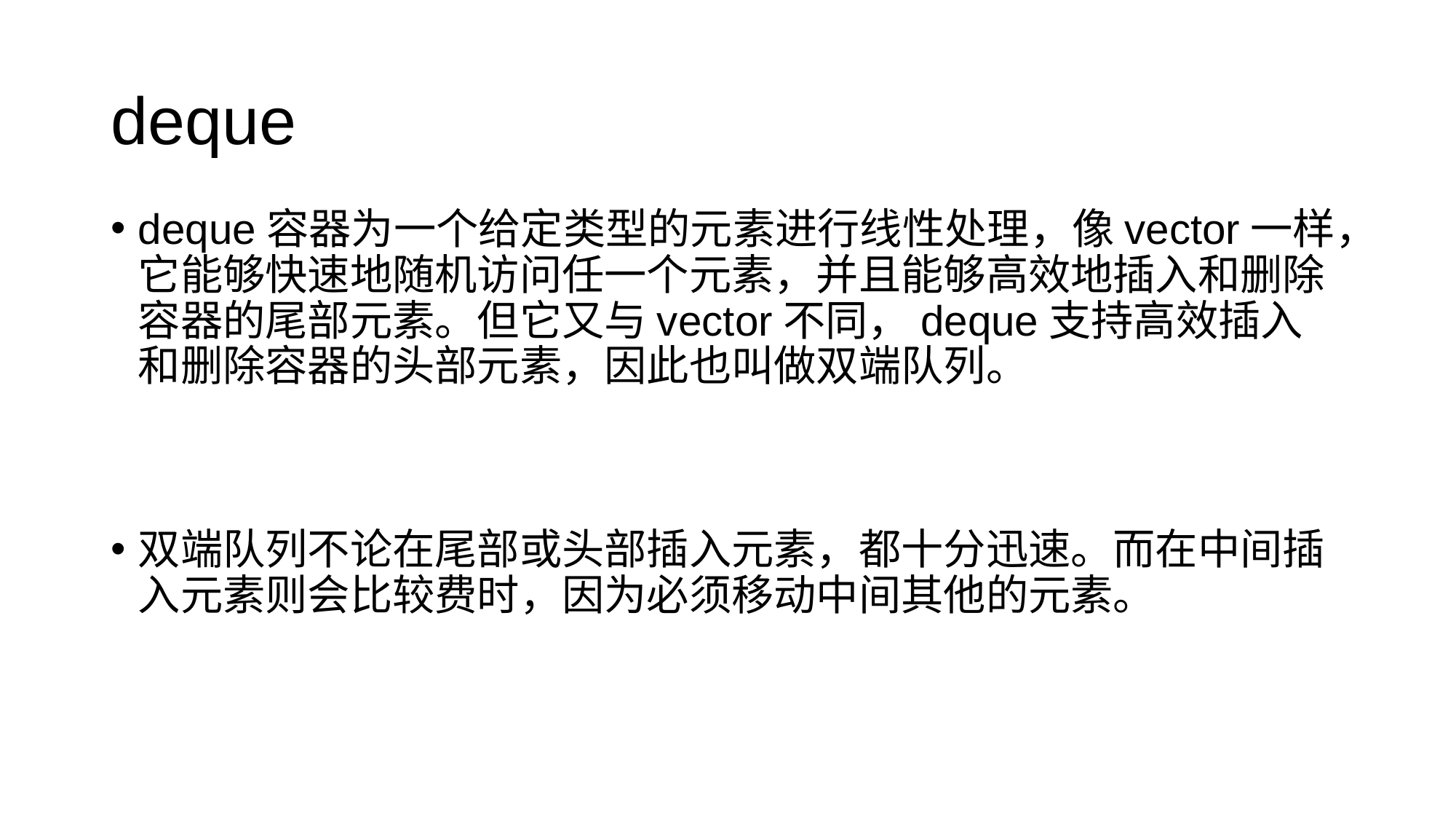

# deque
deque容器为一个给定类型的元素进行线性处理，像vector一样，它能够快速地随机访问任一个元素，并且能够高效地插入和删除容器的尾部元素。但它又与vector不同，deque支持高效插入和删除容器的头部元素，因此也叫做双端队列。

双端队列不论在尾部或头部插入元素，都十分迅速。而在中间插入元素则会比较费时，因为必须移动中间其他的元素。